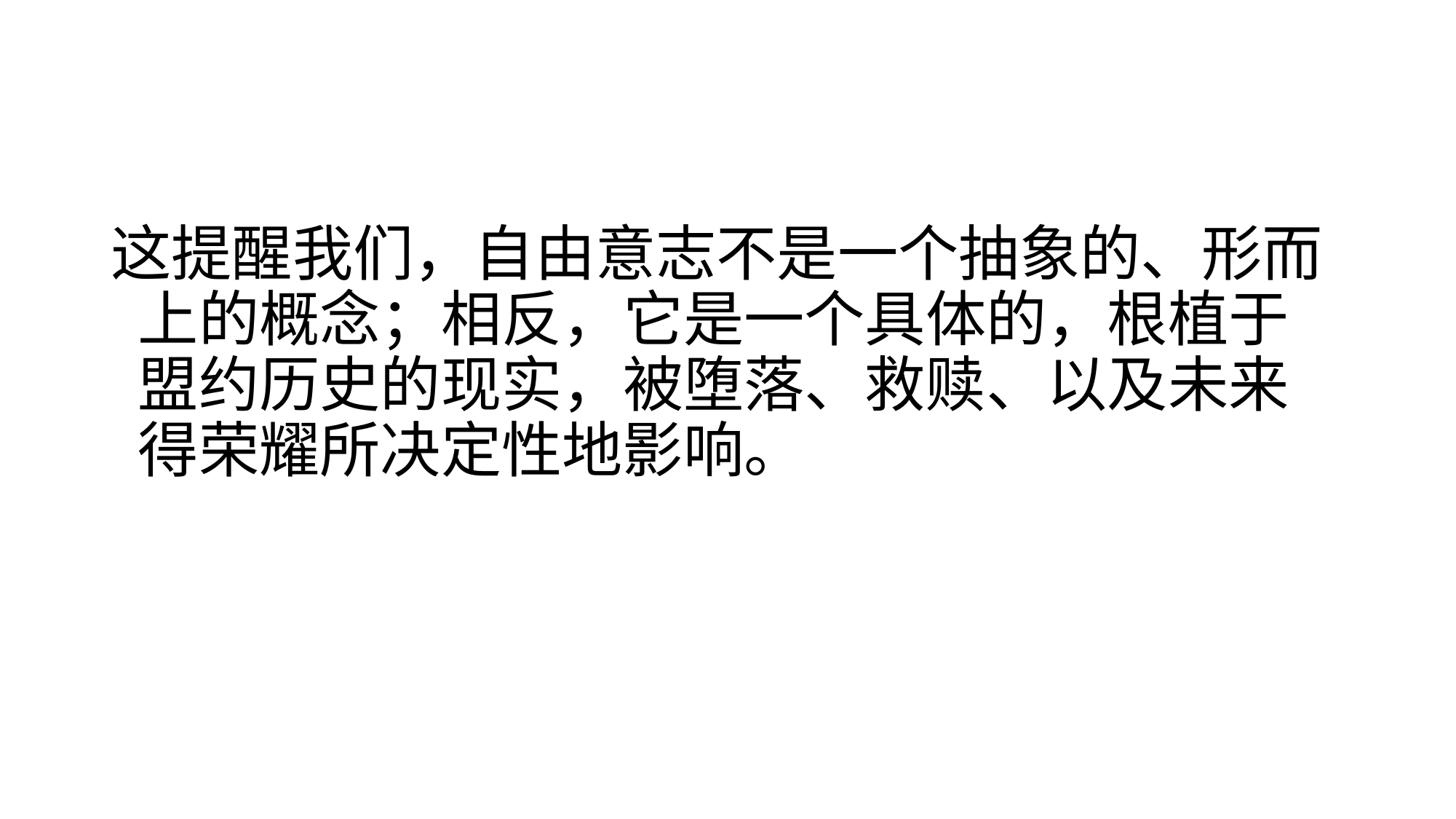

#
这提醒我们，自由意志不是一个抽象的、形而上的概念；相反，它是一个具体的，根植于盟约历史的现实，被堕落、救赎、以及未来得荣耀所决定性地影响。